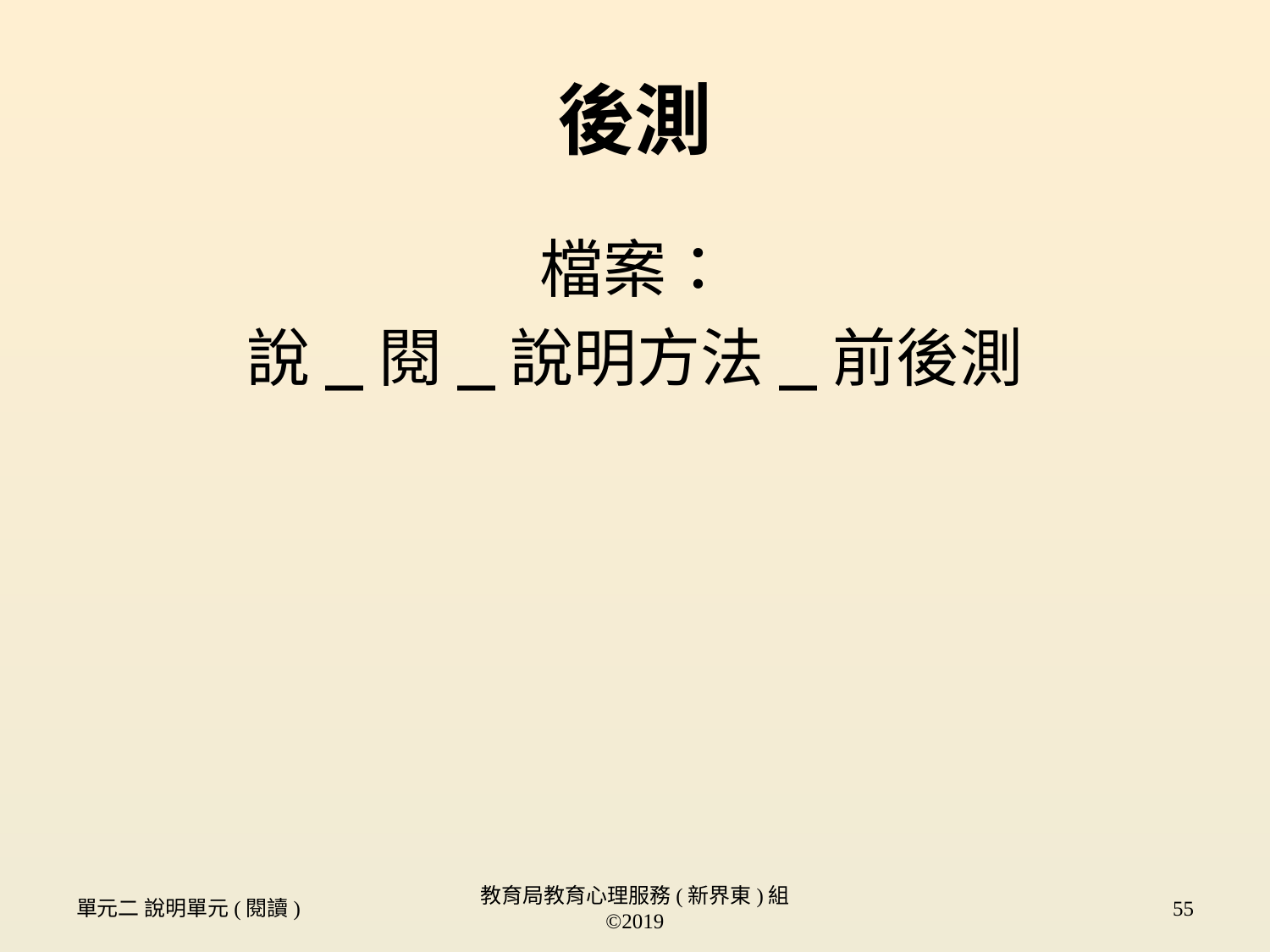

# 後測
檔案：
說_閱_說明方法_前後測

單元二 說明單元(閱讀)
教育局教育心理服務(新界東)組 ©2019
55